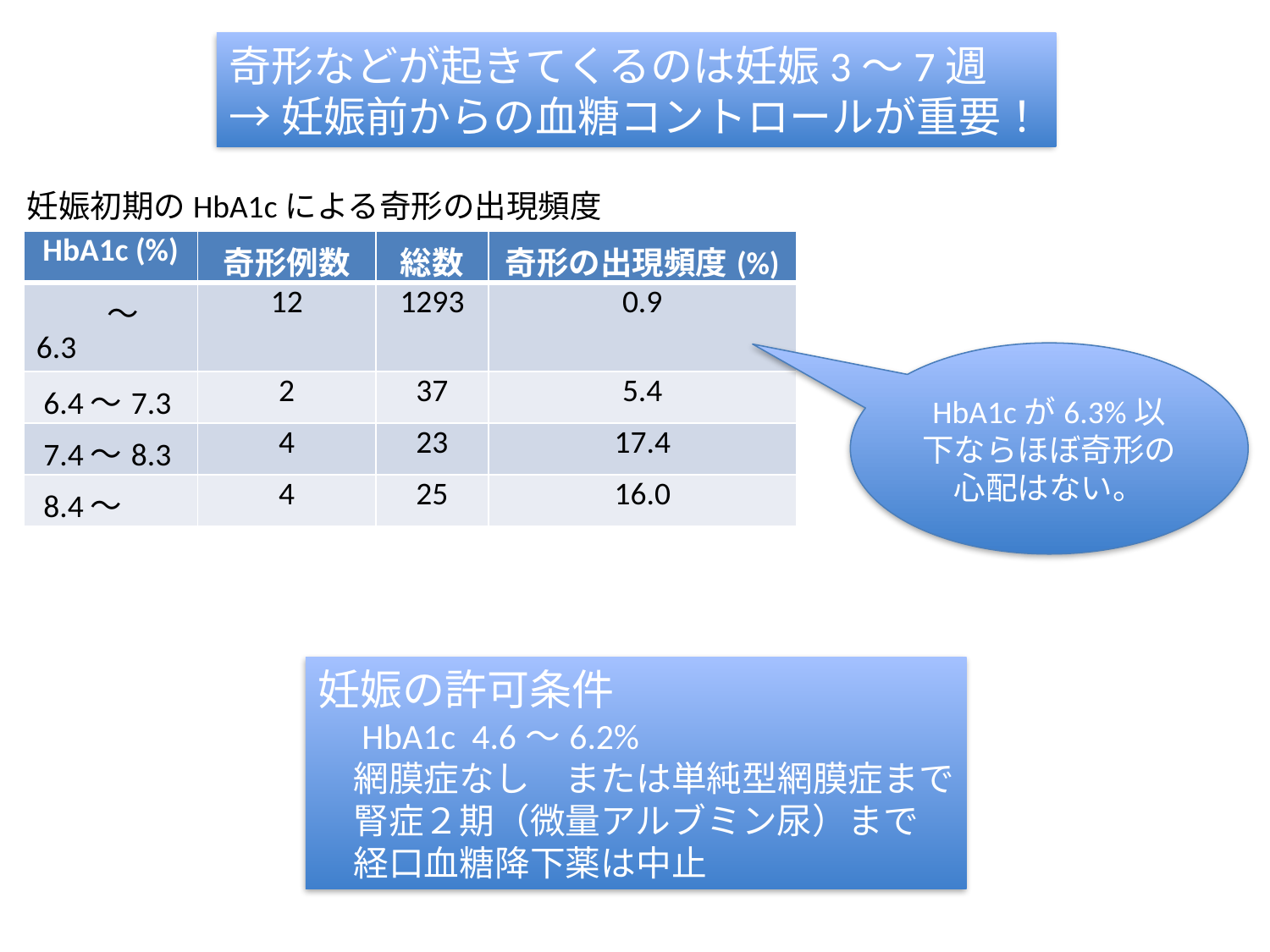

奇形などが起きてくるのは妊娠3〜7週
→妊娠前からの血糖コントロールが重要！
妊娠初期のHbA1cによる奇形の出現頻度
| HbA1c (%) | 奇形例数 | 総数 | 奇形の出現頻度(%) |
| --- | --- | --- | --- |
| 〜6.3 | 12 | 1293 | 0.9 |
| 6.4〜7.3 | 2 | 37 | 5.4 |
| 7.4〜8.3 | 4 | 23 | 17.4 |
| 8.4〜 | 4 | 25 | 16.0 |
HbA1cが6.3%以下ならほぼ奇形の心配はない。
妊娠の許可条件
　HbA1c  4.6〜6.2%
　網膜症なし　または単純型網膜症まで
　腎症２期（微量アルブミン尿）まで
　経口血糖降下薬は中止